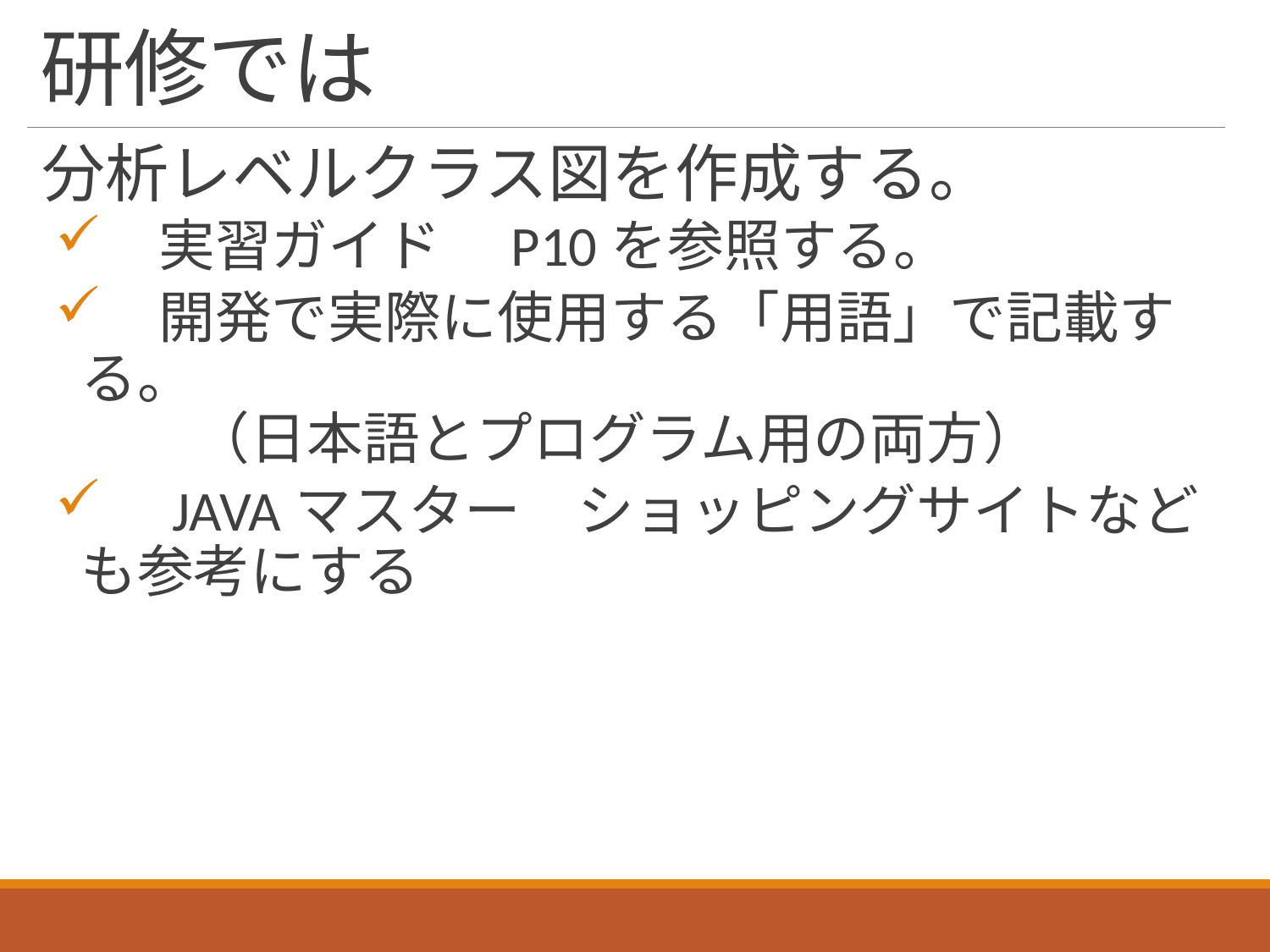

# 研修では
分析レベルクラス図を作成する。
　実習ガイド　P10を参照する。
　開発で実際に使用する「用語」で記載する。
　　（日本語とプログラム用の両方）
　JAVAマスター　ショッピングサイトなども参考にする